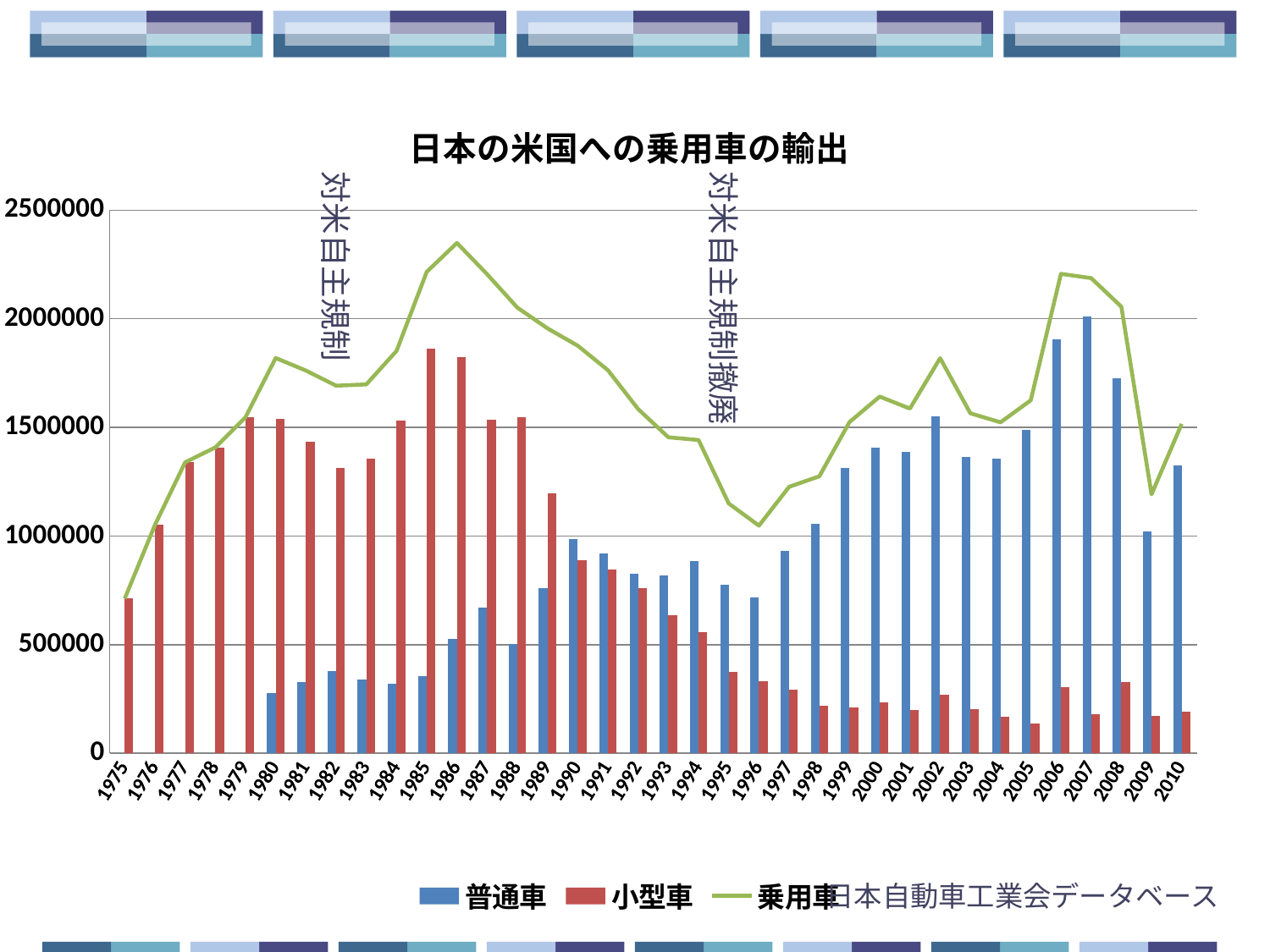

### Chart: 日本の米国への乗用車の輸出

| Category | 普通車 | 小型車 | 乗用車 |
|---|---|---|---|
| 1975 | 0.0 | 711901.0 | 711902.0 |
| 1976 | 0.0 | 1050685.0 | 1050685.0 |
| 1977 | 0.0 | 1339022.0 | 1339023.0 |
| 1978 | 0.0 | 1407669.0 | 1407669.0 |
| 1979 | 0.0 | 1546739.0 | 1546740.0 |
| 1980 | 278069.0 | 1541022.0 | 1819092.0 |
| 1981 | 327036.0 | 1434367.0 | 1761403.0 |
| 1982 | 376901.0 | 1314905.0 | 1691806.0 |
| 1983 | 340031.0 | 1357821.0 | 1697852.0 |
| 1984 | 321065.0 | 1530790.0 | 1851855.0 |
| 1985 | 353034.0 | 1862777.0 | 2215811.0 |
| 1986 | 525037.0 | 1823419.0 | 2348456.0 |
| 1987 | 670214.0 | 1534439.0 | 2204653.0 |
| 1988 | 503936.0 | 1547382.0 | 2051318.0 |
| 1989 | 759106.0 | 1196368.0 | 1955474.0 |
| 1990 | 986162.0 | 889893.0 | 1876055.0 |
| 1991 | 918515.0 | 844772.0 | 1763288.0 |
| 1992 | 826055.0 | 758413.0 | 1584468.0 |
| 1993 | 818445.0 | 636108.0 | 1454553.0 |
| 1994 | 885071.0 | 556787.0 | 1441858.0 |
| 1995 | 774892.0 | 374807.0 | 1149699.0 |
| 1996 | 716484.0 | 330814.0 | 1047298.0 |
| 1997 | 932641.0 | 293989.0 | 1226630.0 |
| 1998 | 1054824.0 | 219961.0 | 1274785.0 |
| 1999 | 1314410.0 | 209887.0 | 1524297.0 |
| 2000 | 1406362.0 | 235286.0 | 1641678.0 |
| 2001 | 1388182.0 | 198121.0 | 1586343.0 |
| 2002 | 1550960.0 | 267564.0 | 1818524.0 |
| 2003 | 1362958.0 | 201887.0 | 1564845.0 |
| 2004 | 1355124.0 | 168096.0 | 1523220.0 |
| 2005 | 1488503.0 | 136182.0 | 1624685.0 |
| 2006 | 1903855.0 | 302492.0 | 2206347.0 |
| 2007 | 2008884.0 | 178115.0 | 2186999.0 |
| 2008 | 1727284.0 | 328089.0 | 2055373.0 |
| 2009 | 1020600.0 | 171541.0 | 1192146.0 |
| 2010 | 1325968.0 | 190175.0 | 1516160.0 |
対米自主規制
対米自主規制撤廃
日本自動車工業会データベース